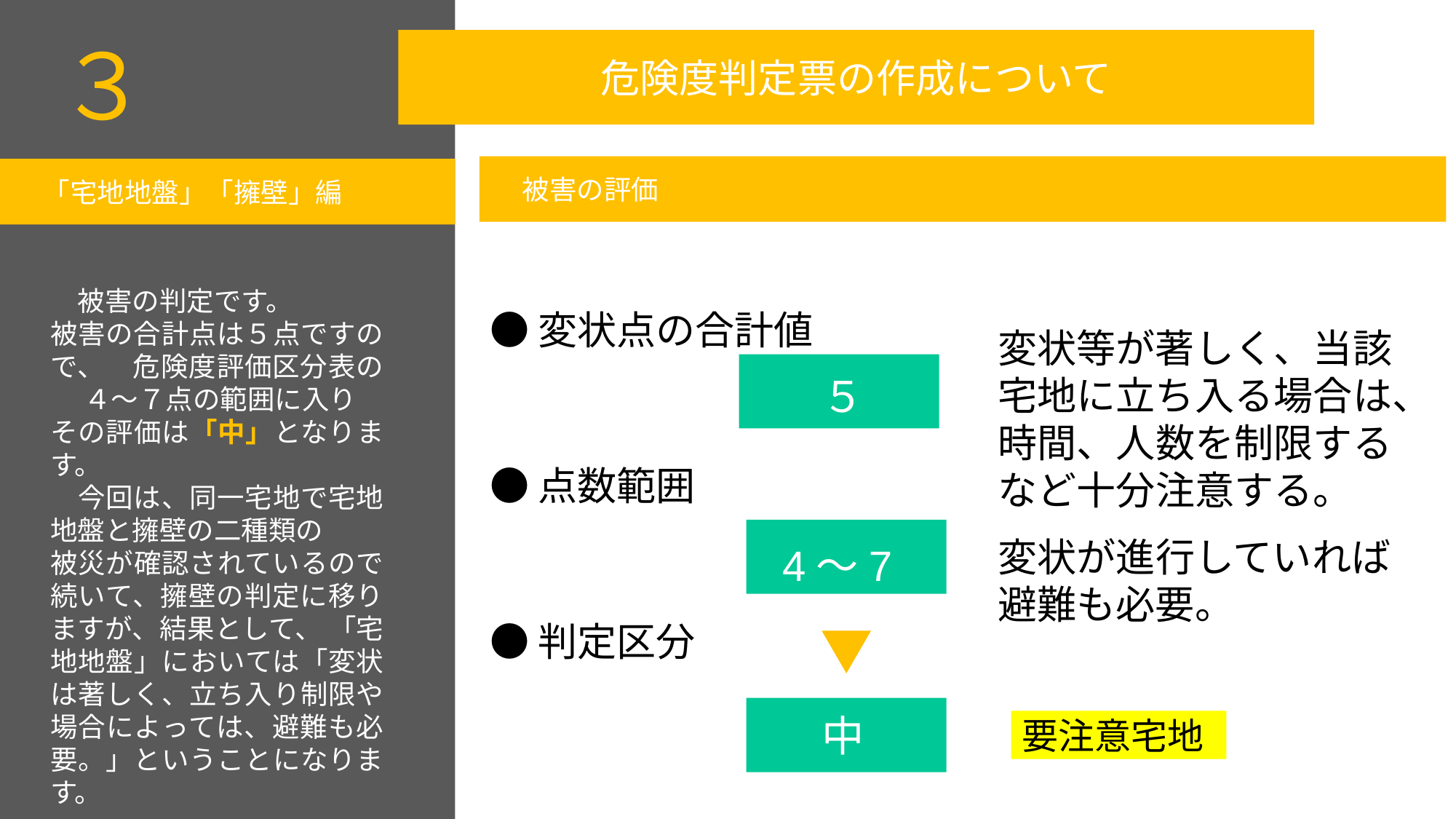

３
危険度判定票の作成について
被害の評価
「宅地地盤」「擁壁」編
　被害の判定です。
被害の合計点は５点ですので、　危険度評価区分表の　 ４～７点の範囲に入り
その評価は「中」となります。
　今回は、同一宅地で宅地地盤と擁壁の二種類の
被災が確認されているので続いて、擁壁の判定に移りますが、結果として、 「宅地地盤」においては「変状は著しく、立ち入り制限や場合によっては、避難も必要。」ということになります。

●変状点の合計値

●点数範囲

●判定区分

変状等が著しく、当該宅地に立ち入る場合は、時間、人数を制限するなど十分注意する。
変状が進行していれば避難も必要。

５

4～7点

中
要注意宅地